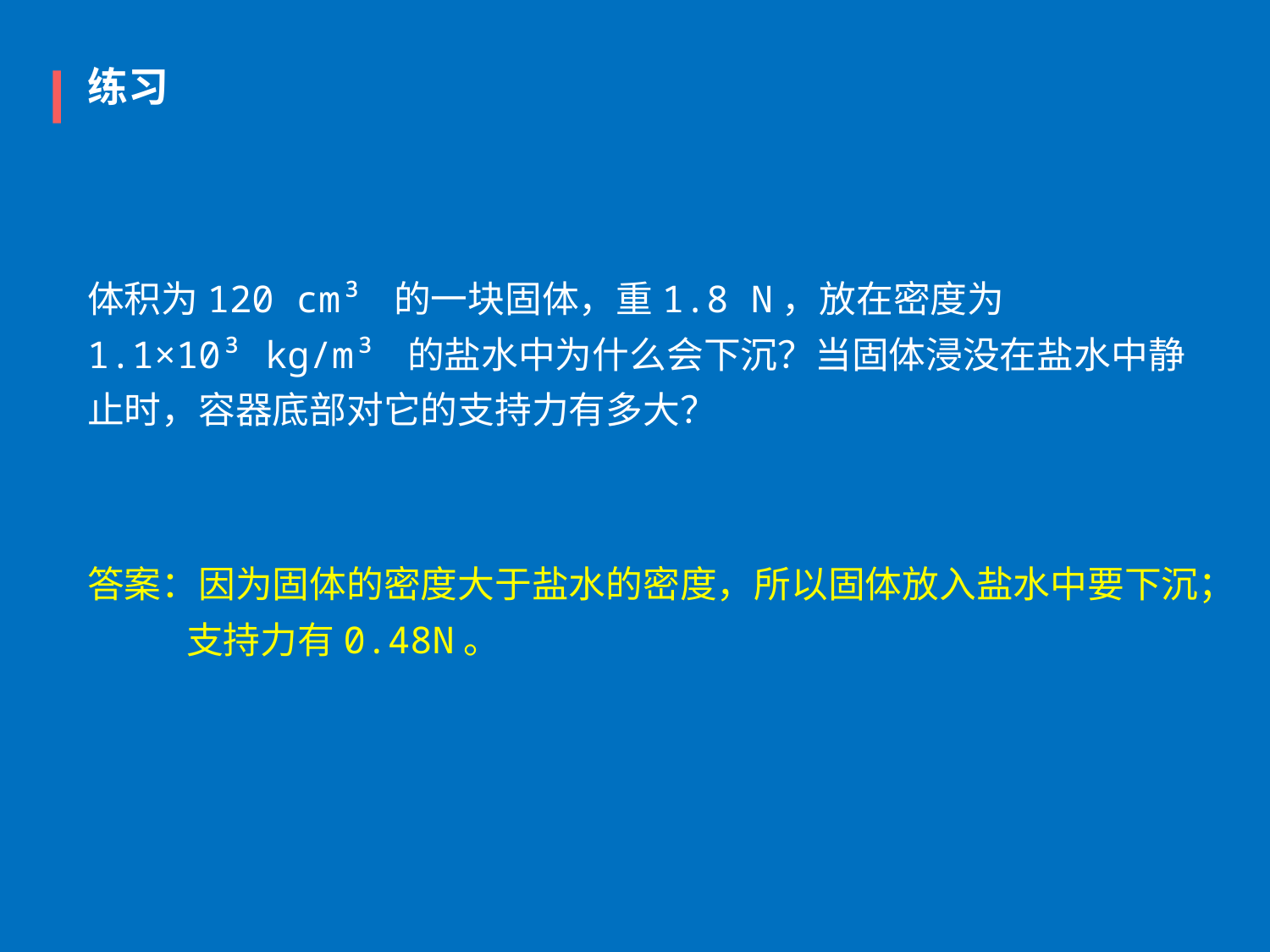

练习

体积为120 cm³ 的一块固体，重1.8 N，放在密度为1.1×10³ kg/m³ 的盐水中为什么会下沉？当固体浸没在盐水中静止时，容器底部对它的支持力有多大？
答案：因为固体的密度大于盐水的密度，所以固体放入盐水中要下沉；
            支持力有0.48N。